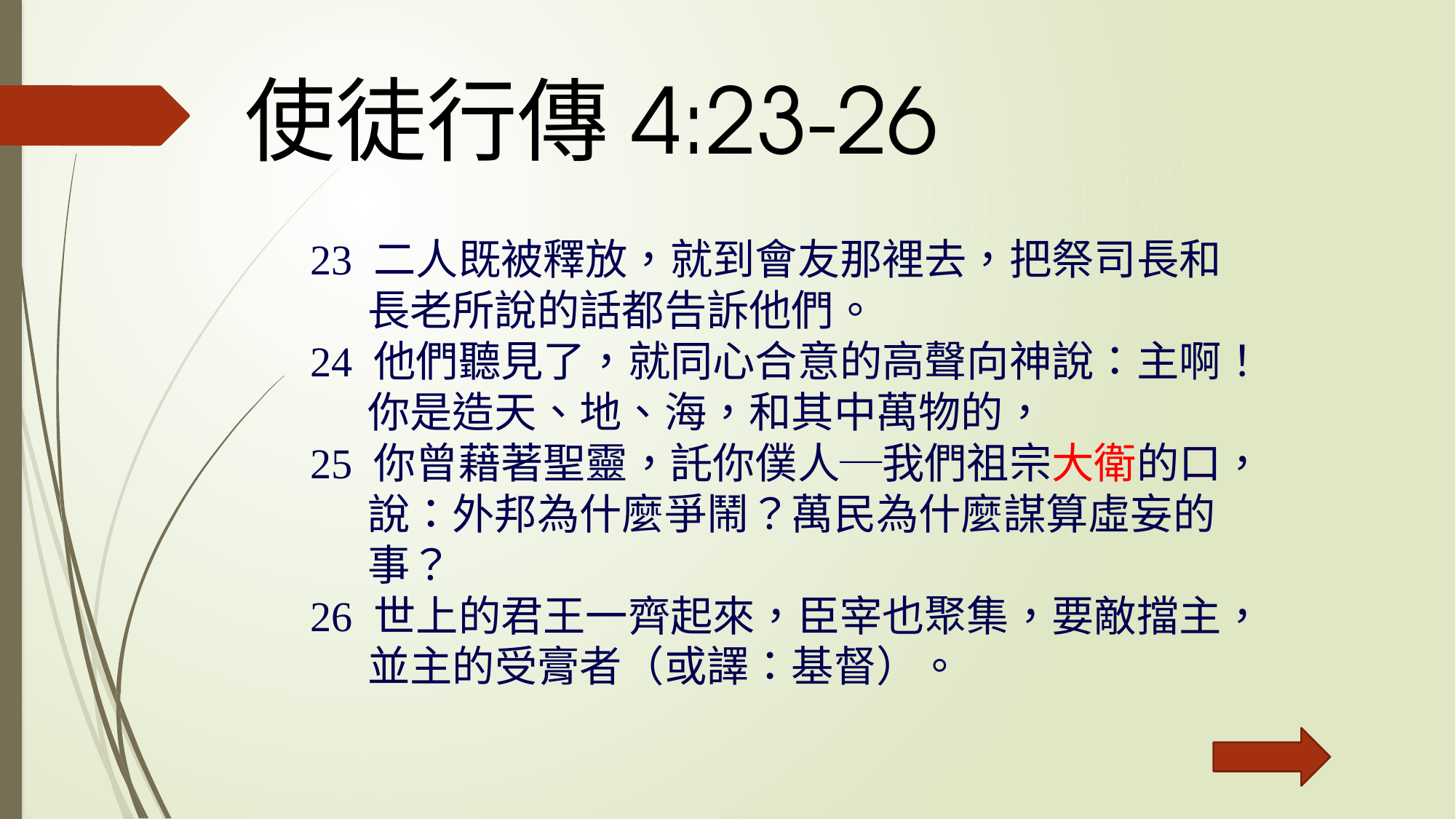

使徒行傳4:23-26
23 二人既被釋放，就到會友那裡去，把祭司長和
     長老所說的話都告訴他們。
24 他們聽見了，就同心合意的高聲向神說：主啊！
     你是造天、地、海，和其中萬物的，
25 你曾藉著聖靈，託你僕人─我們祖宗大衛的口，
     說：外邦為什麼爭鬧？萬民為什麼謀算虛妄的
     事？
26 世上的君王一齊起來，臣宰也聚集，要敵擋主，
     並主的受膏者（或譯：基督）。